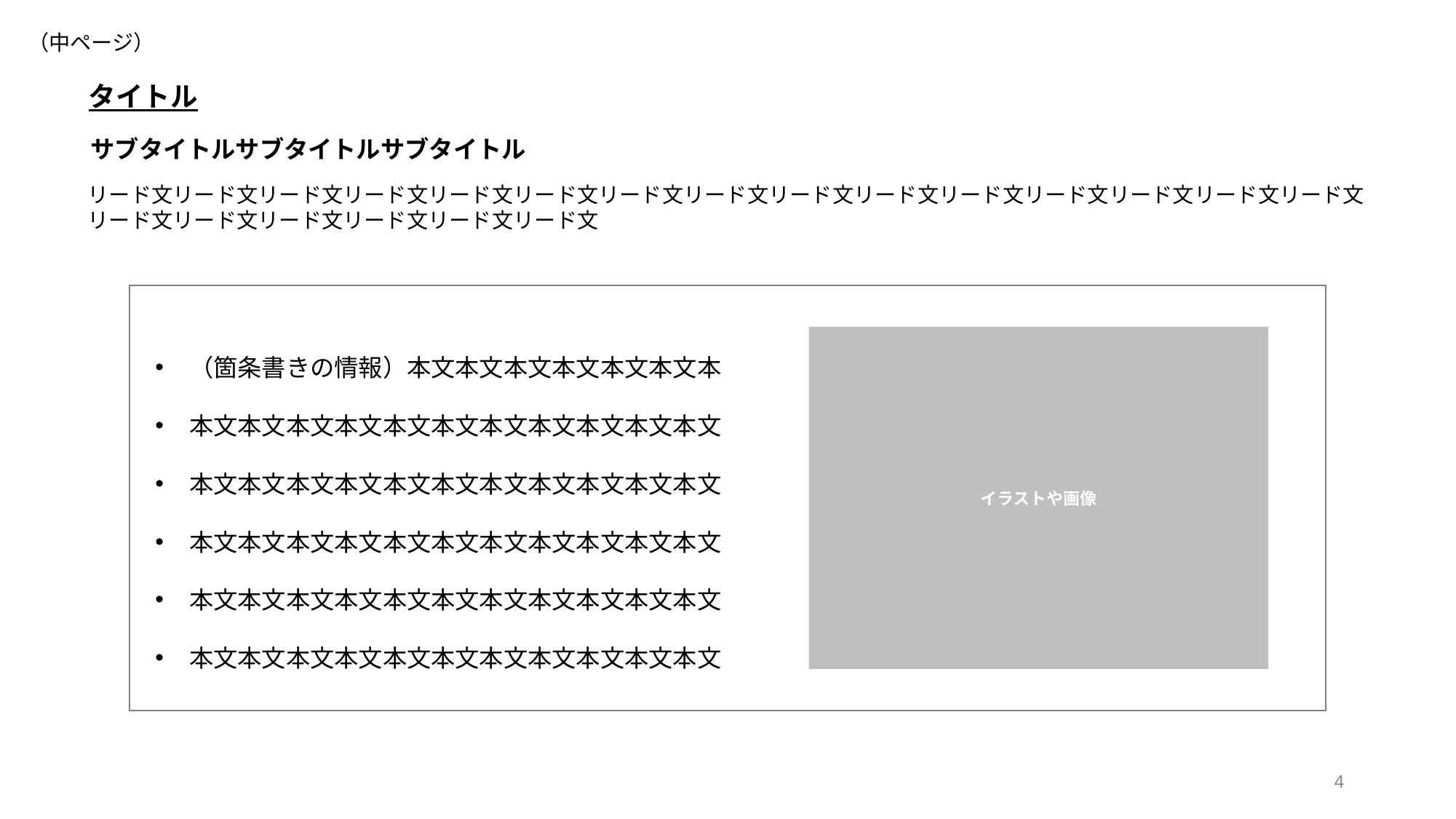

（中ページ）
タイトル
サブタイトルサブタイトルサブタイトル
リード文リード文リード文リード文リード文リード文リード文リード文リード文リード文リード文リード文リード文リード文リード文リード文リード文リード文リード文リード文リード文
（箇条書きの情報）本文本文本文本文本文本文本
本文本文本文本文本文本文本文本文本文本文本文
本文本文本文本文本文本文本文本文本文本文本文
本文本文本文本文本文本文本文本文本文本文本文
本文本文本文本文本文本文本文本文本文本文本文
本文本文本文本文本文本文本文本文本文本文本文
イラストや画像
4